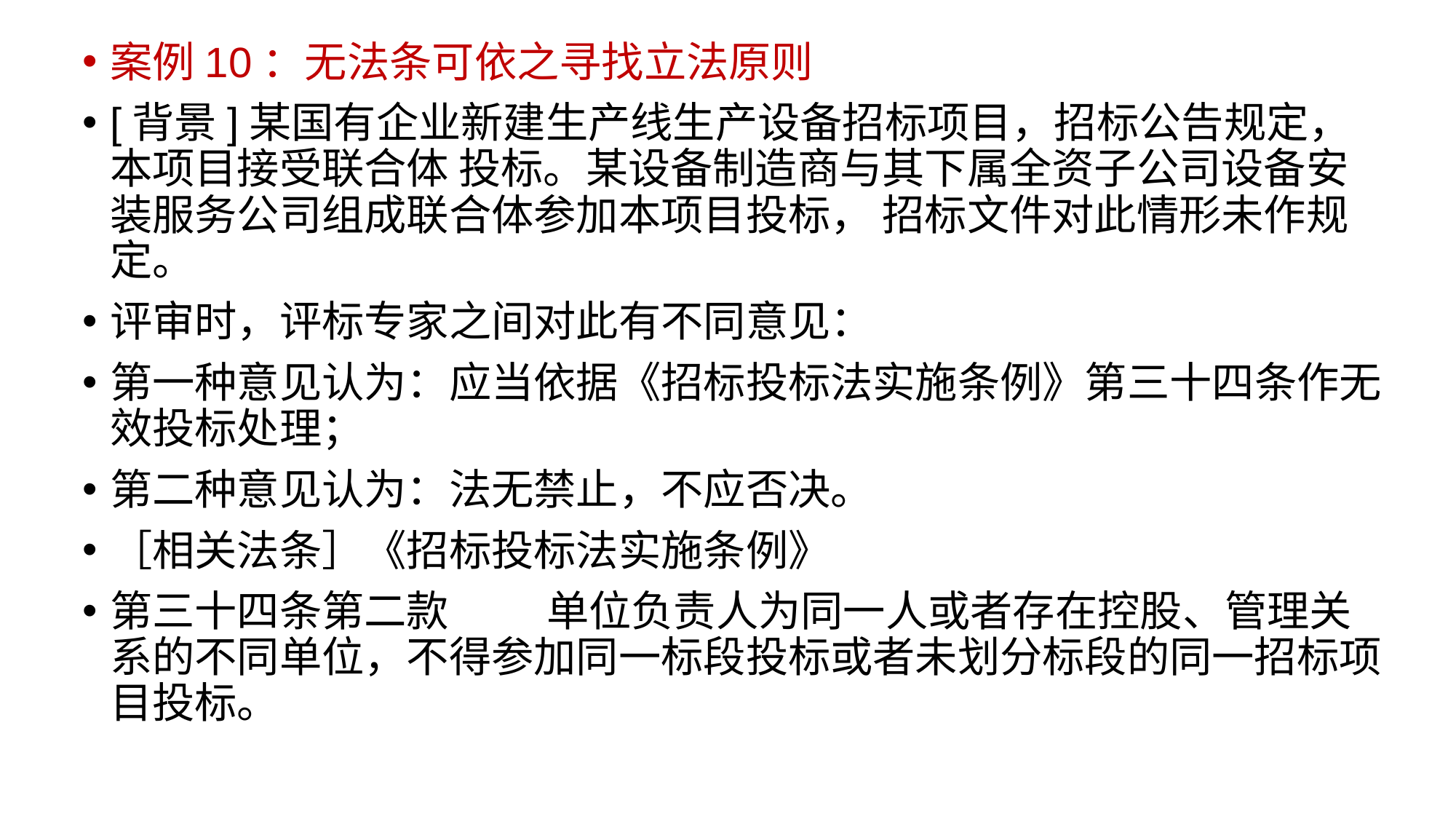

案例10：无法条可依之寻找立法原则
[背景]某国有企业新建生产线生产设备招标项目，招标公告规定，本项目接受联合体 投标。某设备制造商与其下属全资子公司设备安装服务公司组成联合体参加本项目投标， 招标文件对此情形未作规定。
评审时，评标专家之间对此有不同意见：
第一种意见认为：应当依据《招标投标法实施条例》第三十四条作无效投标处理；
第二种意见认为：法无禁止，不应否决。
［相关法条］《招标投标法实施条例》
第三十四条第二款	单位负责人为同一人或者存在控股、管理关系的不同单位，不得参加同一标段投标或者未划分标段的同一招标项目投标。